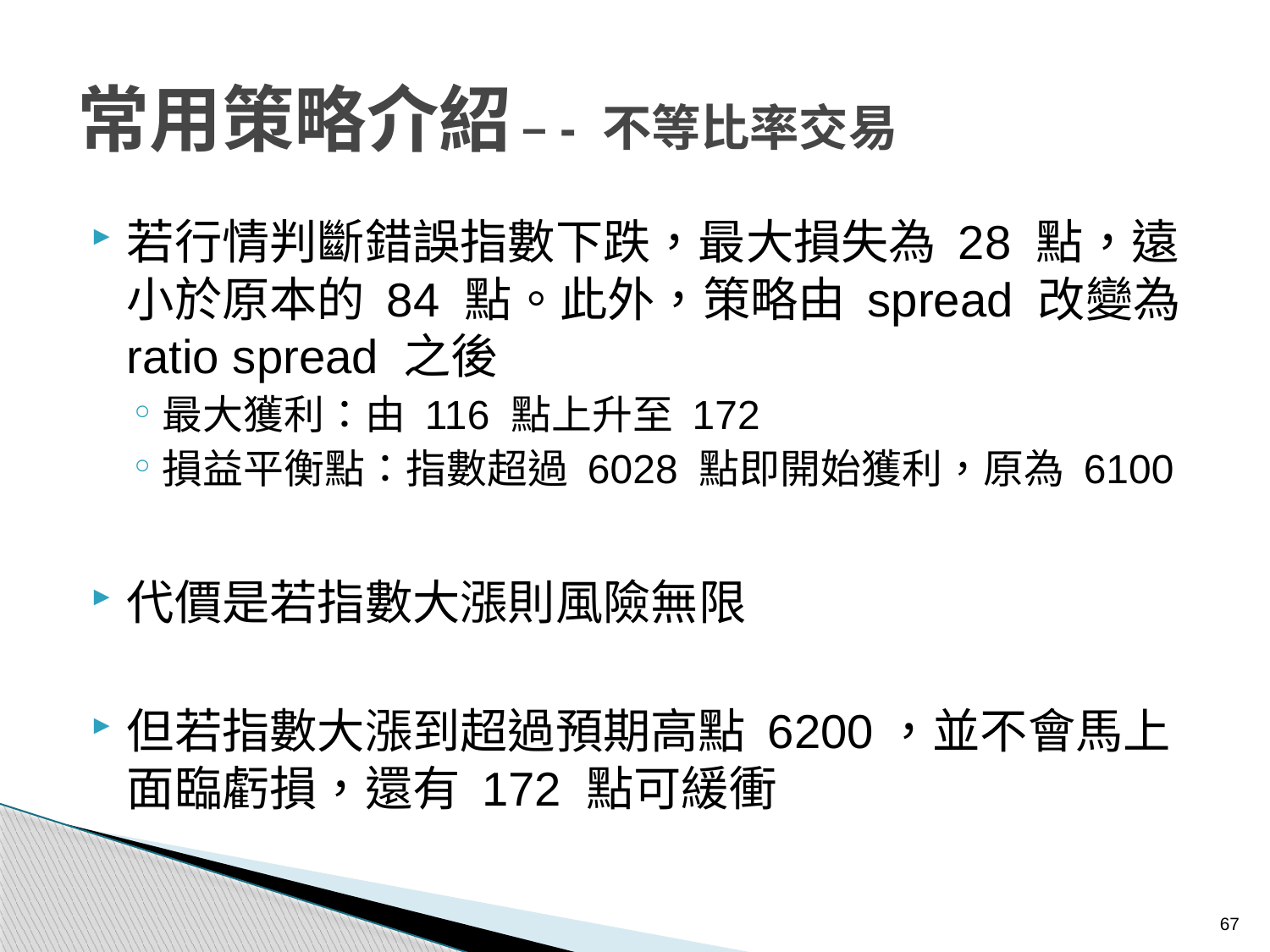

常用策略介紹 –- 不等比率交易
若行情判斷錯誤指數下跌，最大損失為 28 點，遠小於原本的 84 點。此外，策略由 spread 改變為 ratio spread 之後
最大獲利：由 116 點上升至 172
損益平衡點：指數超過 6028 點即開始獲利，原為 6100

代價是若指數大漲則風險無限

但若指數大漲到超過預期高點 6200，並不會馬上面臨虧損，還有 172 點可緩衝
67